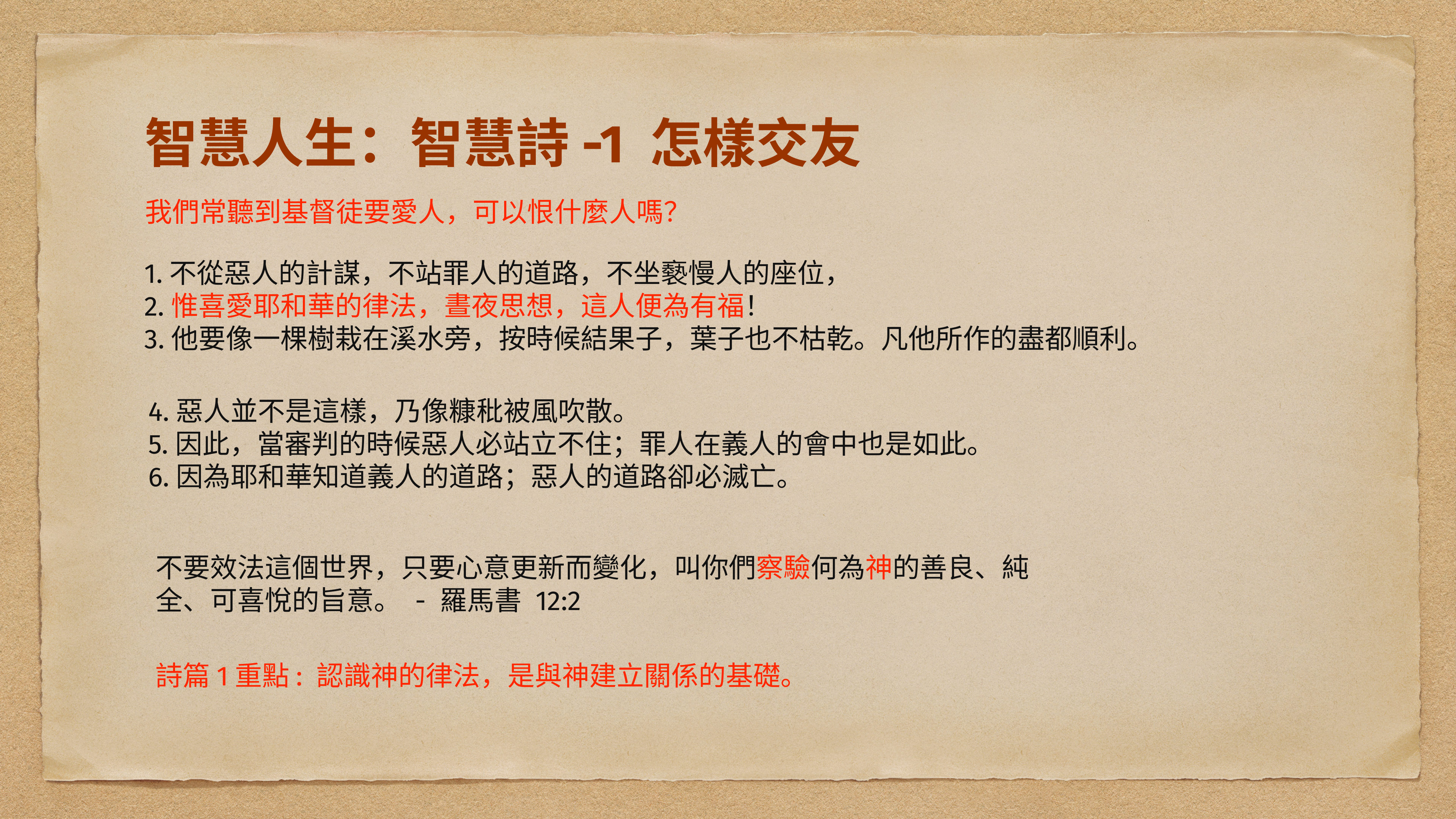

# 智慧人生：智慧詩-1 怎樣交友
1.不從惡人的計謀，不站罪人的道路，不坐褻慢人的座位，
2.惟喜愛耶和華的律法，晝夜思想，這人便為有福！
3.他要像一棵樹栽在溪水旁，按時候結果子，葉子也不枯乾。凡他所作的盡都順利。
我們常聽到基督徒要愛人，可以恨什麼人嗎？
4.惡人並不是這樣，乃像糠秕被風吹散。
5.因此，當審判的時候惡人必站立不住；罪人在義人的會中也是如此。
6.因為耶和華知道義人的道路；惡人的道路卻必滅亡。
不要效法這個世界，只要心意更新而變化，叫你們察驗何為神的善良、純全、可喜悅的旨意。 - 羅馬書 12:2
詩篇1重點: 認識神的律法，是與神建立關係的基礎。